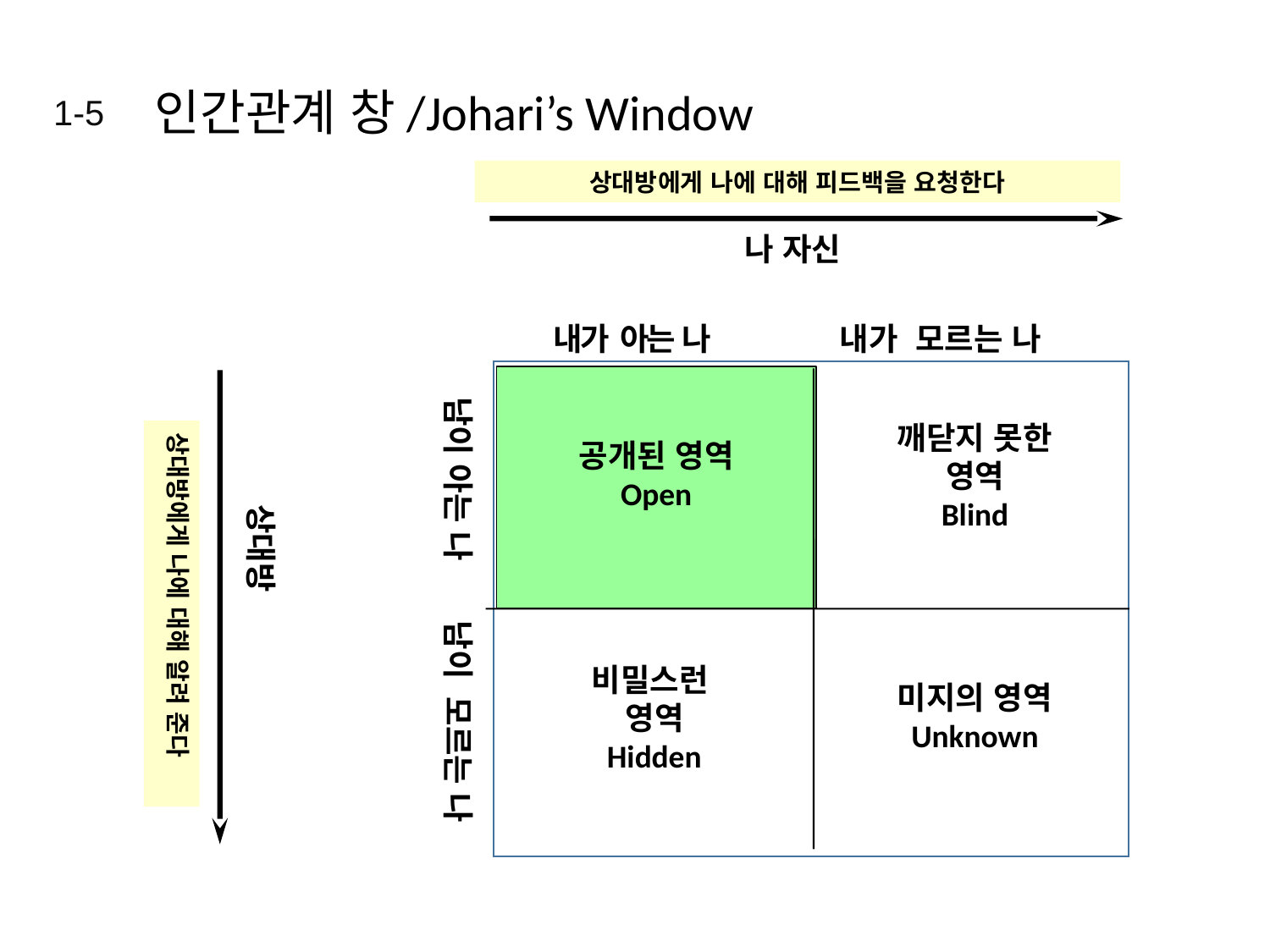

인간관계 창/Johari’s Window
1-5
상대방에게 나에 대해 피드백을 요청한다

나 자신
내가  아는 나
내가  모르는 나

남이 아는 나
깨닫지 못한
영역
Blind
상대방에게 나에 대해 알려 준다
공개된 영역
Open
상대방
남이  모르는 나

비밀스런
영역
Hidden
미지의 영역
Unknown